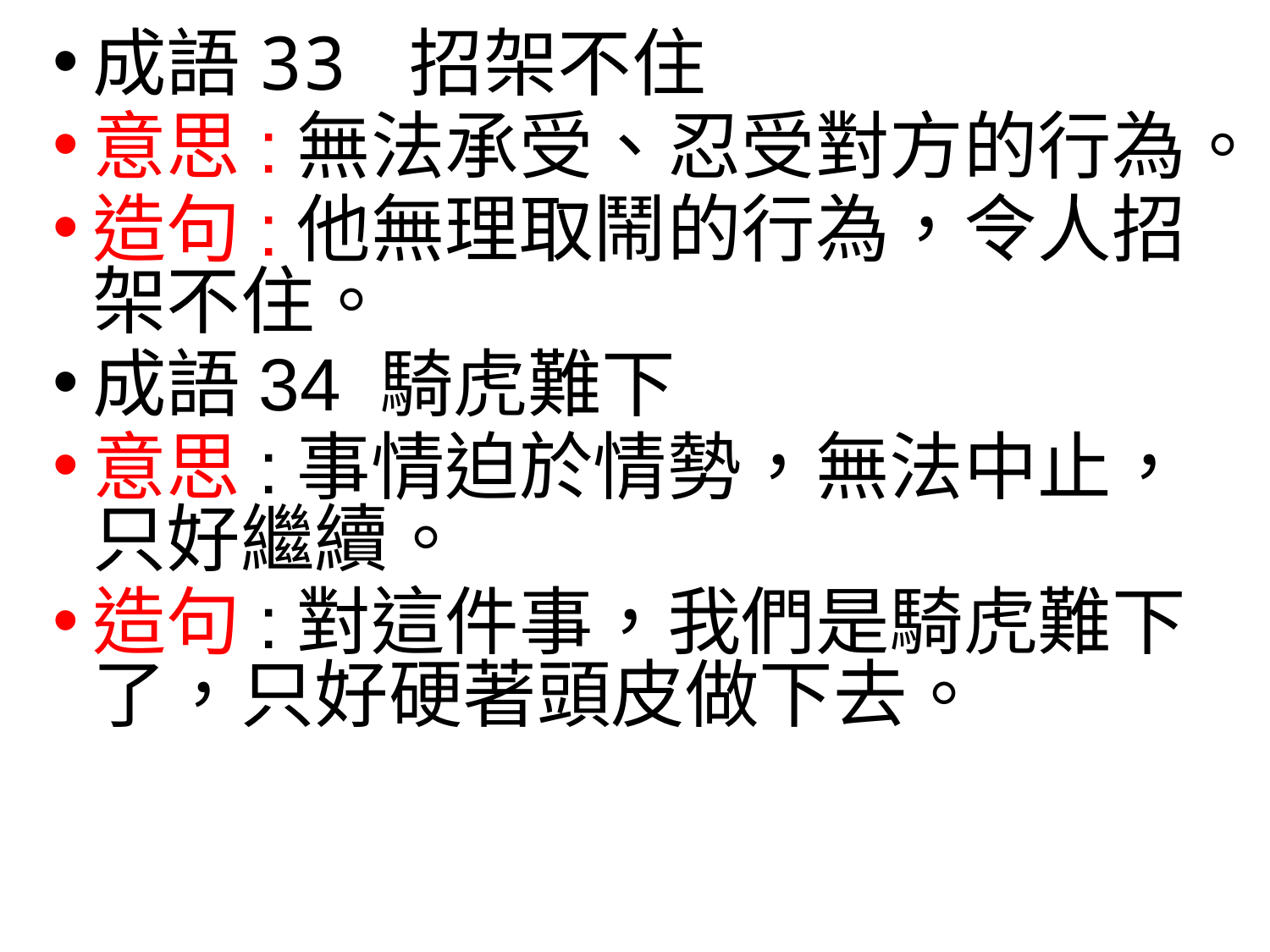

成語33 招架不住
意思:無法承受、忍受對方的行為。
造句:他無理取鬧的行為，令人招架不住。
成語34 騎虎難下
意思:事情迫於情勢，無法中止，只好繼續。
造句:對這件事，我們是騎虎難下了，只好硬著頭皮做下去。